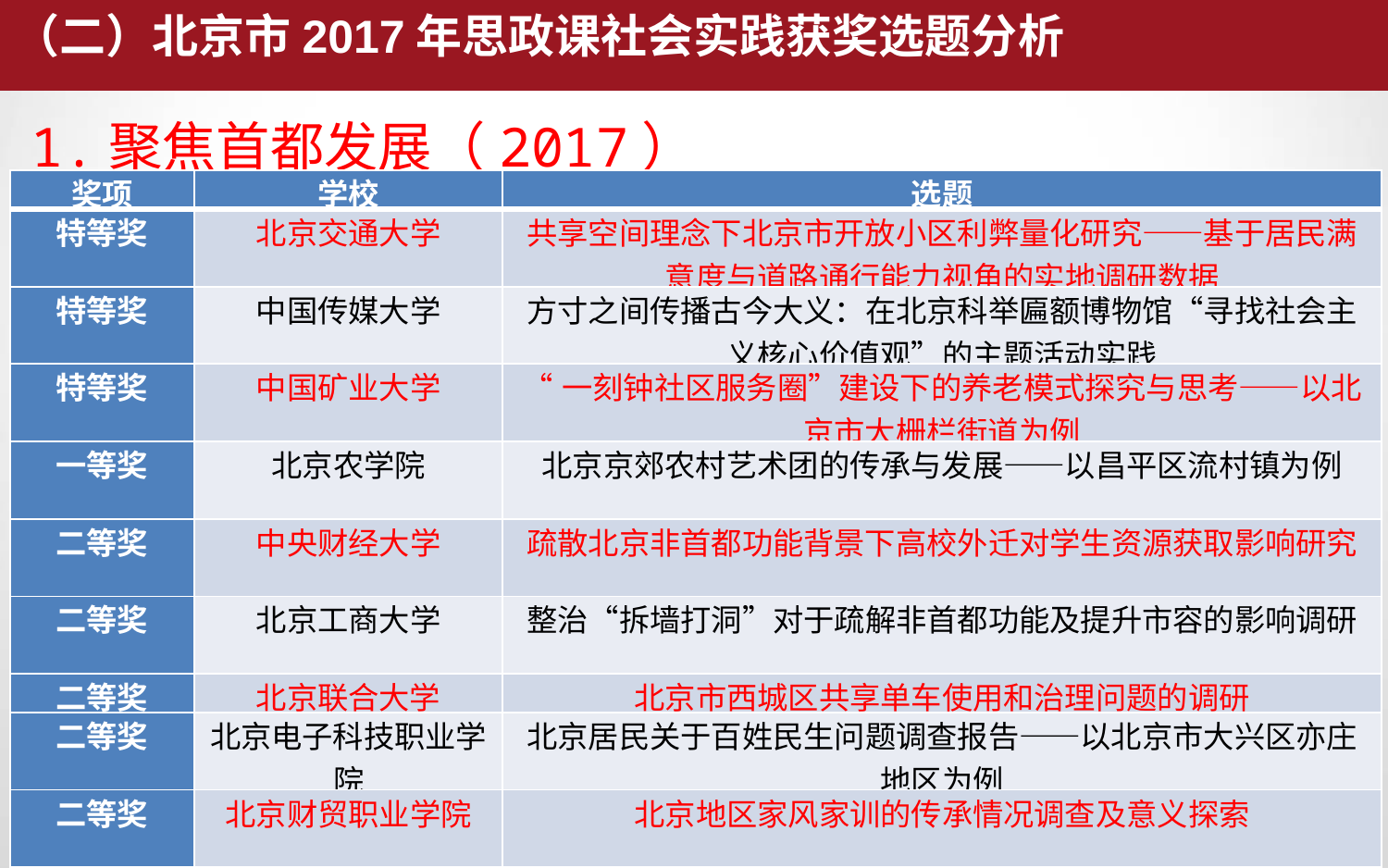

（二）北京市2017年思政课社会实践获奖选题分析

1.聚焦首都发展（2017）
| 奖项 | 学校 | 选题 |
| --- | --- | --- |
| 特等奖 | 北京交通大学 | 共享空间理念下北京市开放小区利弊量化研究——基于居民满意度与道路通行能力视角的实地调研数据 |
| 特等奖 | 中国传媒大学 | 方寸之间传播古今大义：在北京科举匾额博物馆“寻找社会主义核心价值观”的主题活动实践 |
| 特等奖 | 中国矿业大学 | “一刻钟社区服务圈”建设下的养老模式探究与思考——以北京市大栅栏街道为例 |
| 一等奖 | 北京农学院 | 北京京郊农村艺术团的传承与发展——以昌平区流村镇为例 |
| 二等奖 | 中央财经大学 | 疏散北京非首都功能背景下高校外迁对学生资源获取影响研究 |
| 二等奖 | 北京工商大学 | 整治“拆墙打洞”对于疏解非首都功能及提升市容的影响调研 |
| 二等奖 | 北京联合大学 | 北京市西城区共享单车使用和治理问题的调研 |
| 二等奖 | 北京电子科技职业学院 | 北京居民关于百姓民生问题调查报告——以北京市大兴区亦庄地区为例 |
| 二等奖 | 北京财贸职业学院 | 北京地区家风家训的传承情况调查及意义探索 |